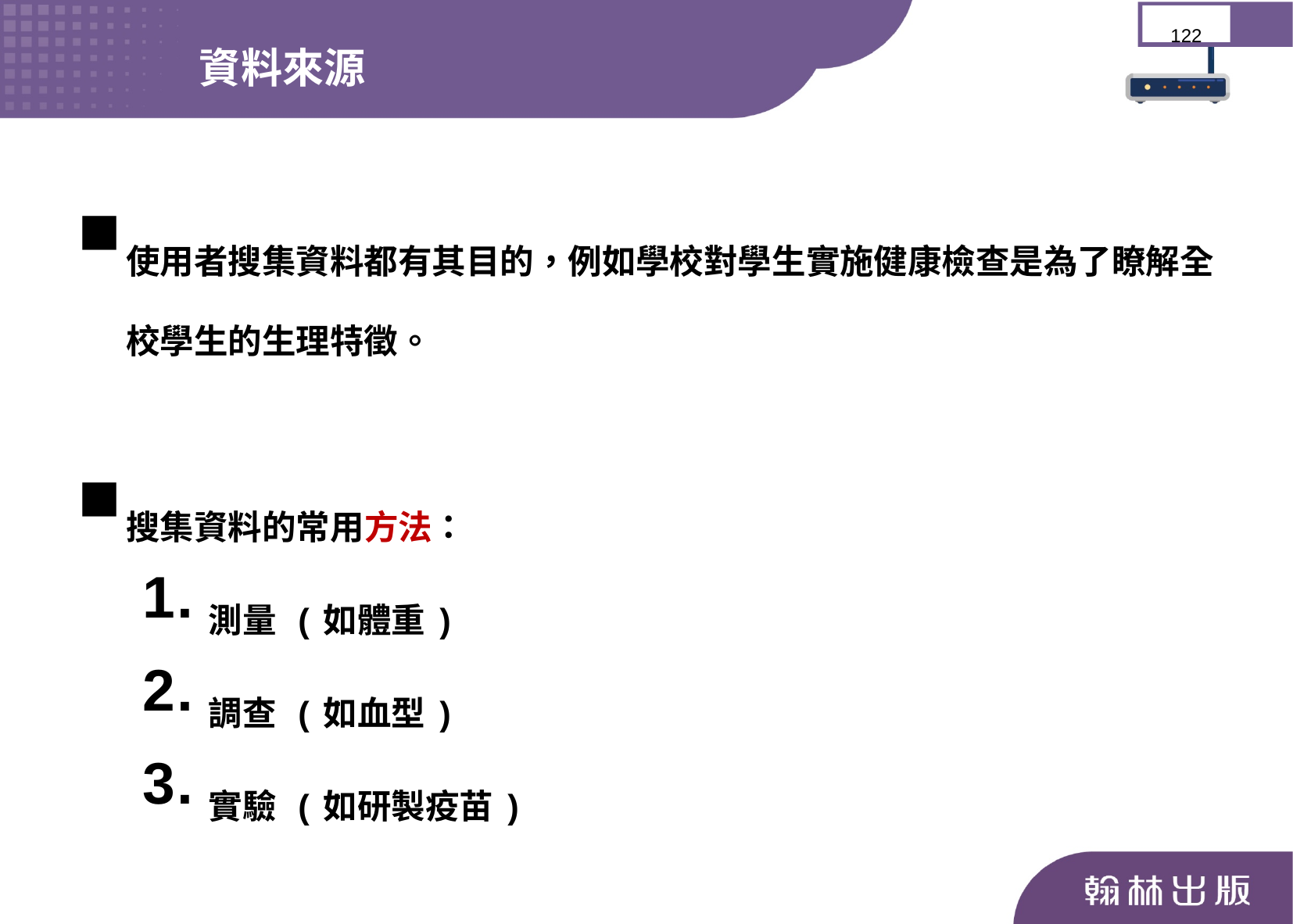

資料來源

122
使用者搜集資料都有其目的，例如學校對學生實施健康檢查是為了瞭解全校學生的生理特徵。

搜集資料的常用方法：
測量 (如體重)
調查 (如血型)
實驗 (如研製疫苗)